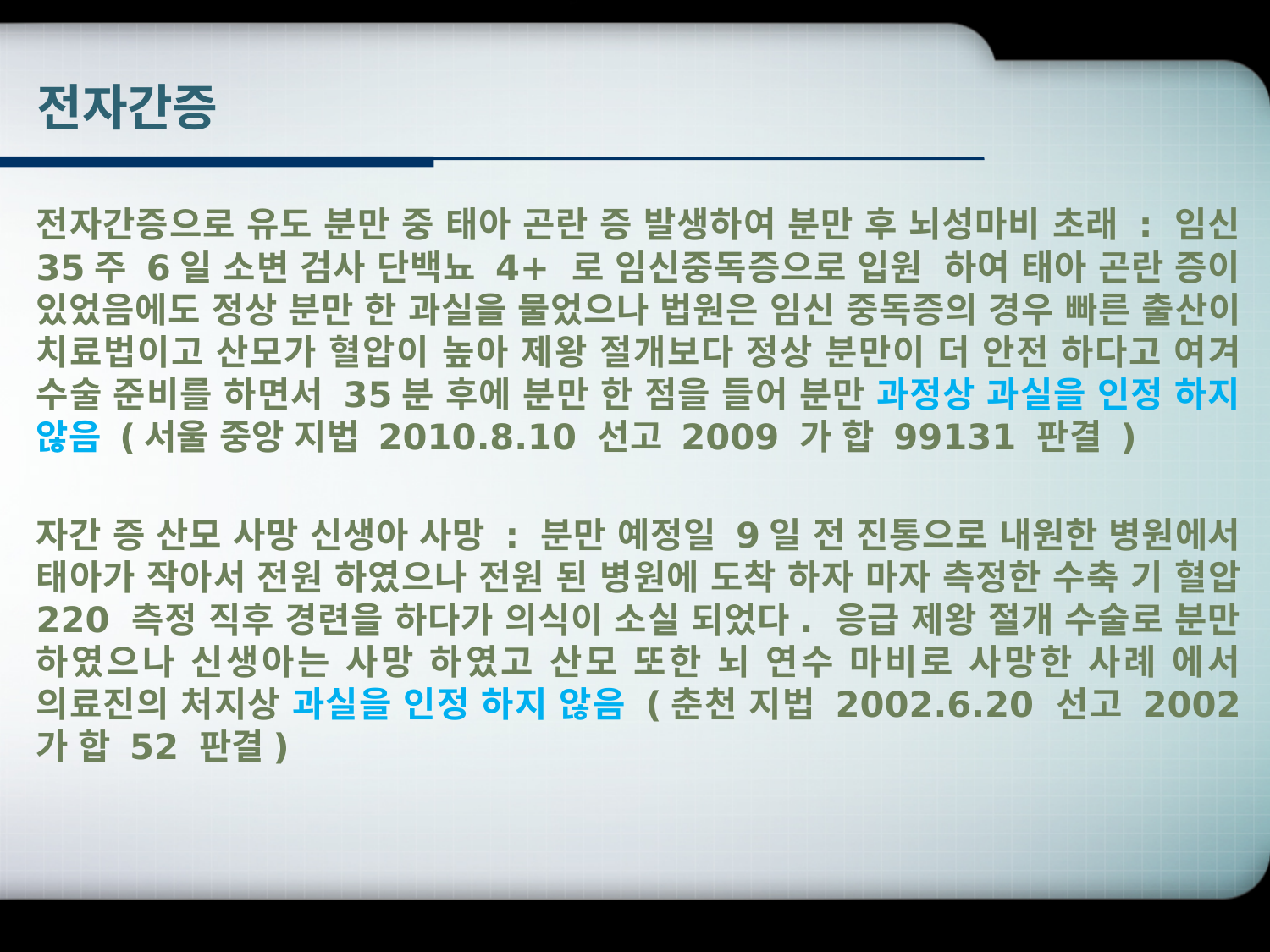

# 전자간증
전자간증으로 유도 분만 중 태아 곤란 증 발생하여 분만 후 뇌성마비 초래 : 임신 35주 6일 소변 검사 단백뇨 4+ 로 임신중독증으로 입원  하여 태아 곤란 증이 있었음에도 정상 분만 한 과실을 물었으나 법원은 임신 중독증의 경우 빠른 출산이 치료법이고 산모가 혈압이 높아 제왕 절개보다 정상 분만이 더 안전 하다고 여겨 수술 준비를 하면서 35분 후에 분만 한 점을 들어 분만 과정상 과실을 인정 하지 않음 (서울 중앙 지법 2010.8.10 선고 2009 가 합 99131 판결 )

자간 증 산모 사망 신생아 사망 : 분만 예정일 9일 전 진통으로 내원한 병원에서 태아가 작아서 전원 하였으나 전원 된 병원에 도착 하자 마자 측정한 수축 기 혈압 220 측정 직후 경련을 하다가 의식이 소실 되었다. 응급 제왕 절개 수술로 분만 하였으나 신생아는 사망 하였고 산모 또한 뇌 연수 마비로 사망한 사례 에서 의료진의 처지상 과실을 인정 하지 않음 (춘천 지법 2002.6.20 선고 2002 가 합 52 판결)